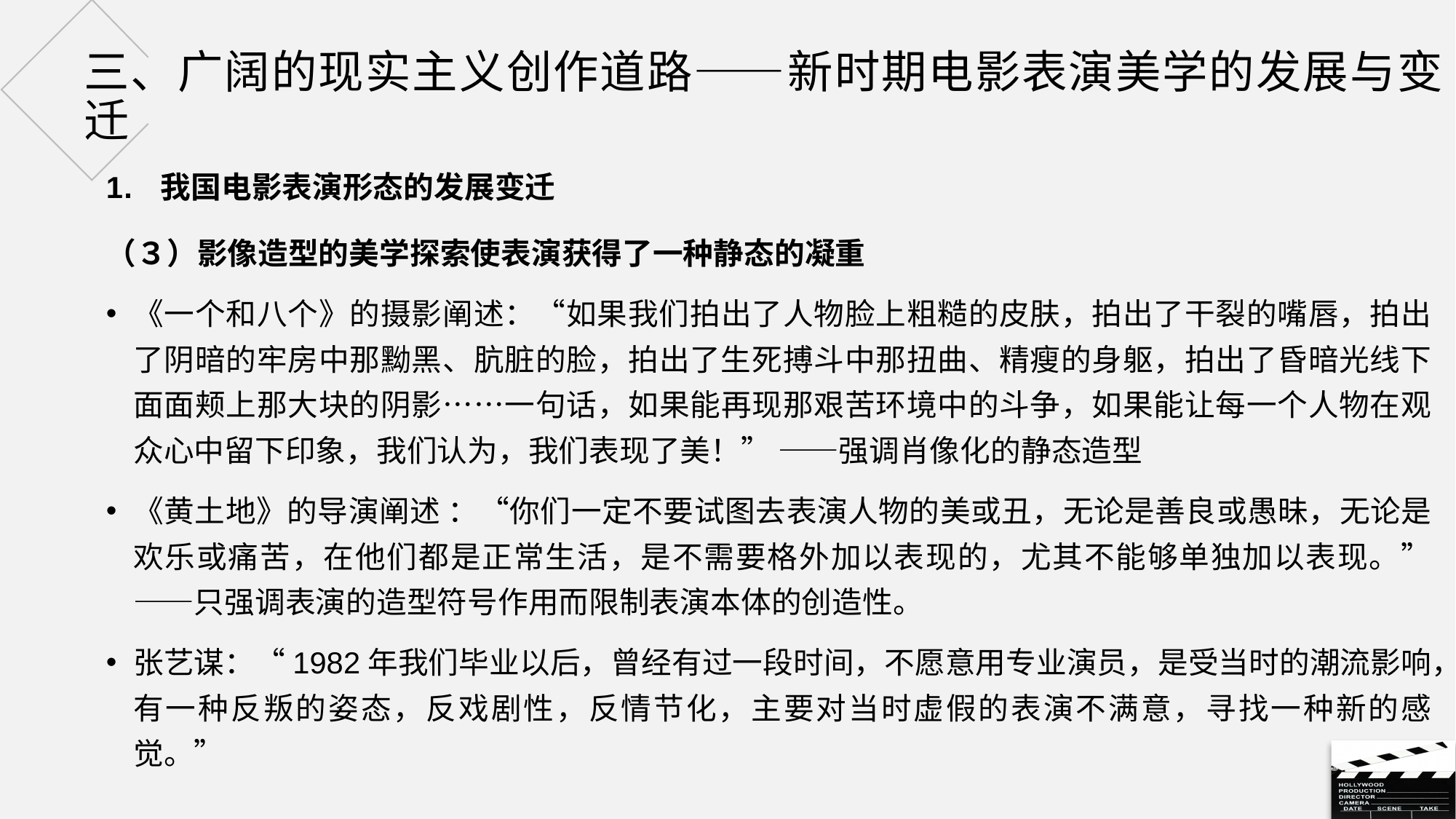

# 三、广阔的现实主义创作道路——新时期电影表演美学的发展与变迁
我国电影表演形态的发展变迁
（３）影像造型的美学探索使表演获得了一种静态的凝重
《一个和八个》的摄影阐述：“如果我们拍出了人物脸上粗糙的皮肤，拍出了干裂的嘴唇，拍出了阴暗的牢房中那黝黑、肮脏的脸，拍出了生死搏斗中那扭曲、精瘦的身躯，拍出了昏暗光线下面面颊上那大块的阴影……一句话，如果能再现那艰苦环境中的斗争，如果能让每一个人物在观众心中留下印象，我们认为，我们表现了美！” ——强调肖像化的静态造型
《黄土地》的导演阐述 ：“你们一定不要试图去表演人物的美或丑，无论是善良或愚昧，无论是欢乐或痛苦，在他们都是正常生活，是不需要格外加以表现的，尤其不能够单独加以表现。”——只强调表演的造型符号作用而限制表演本体的创造性。
张艺谋：“1982年我们毕业以后，曾经有过一段时间，不愿意用专业演员，是受当时的潮流影响，有一种反叛的姿态，反戏剧性，反情节化，主要对当时虚假的表演不满意，寻找一种新的感觉。”